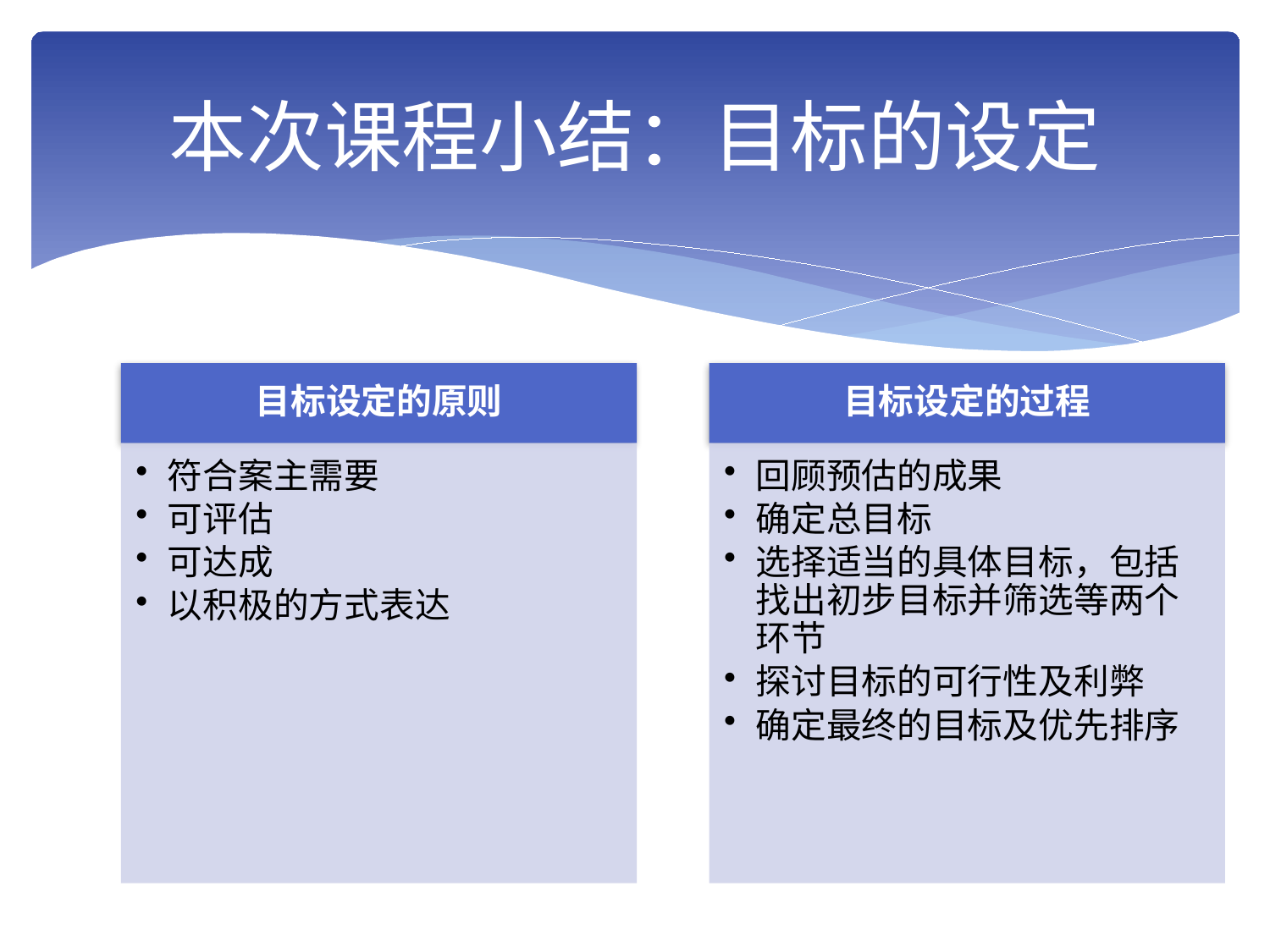

# 本次课程小结：目标的设定
目标设定的原则
符合案主需要
可评估
可达成
以积极的方式表达
目标设定的过程
回顾预估的成果
确定总目标
选择适当的具体目标，包括找出初步目标并筛选等两个环节
探讨目标的可行性及利弊
确定最终的目标及优先排序